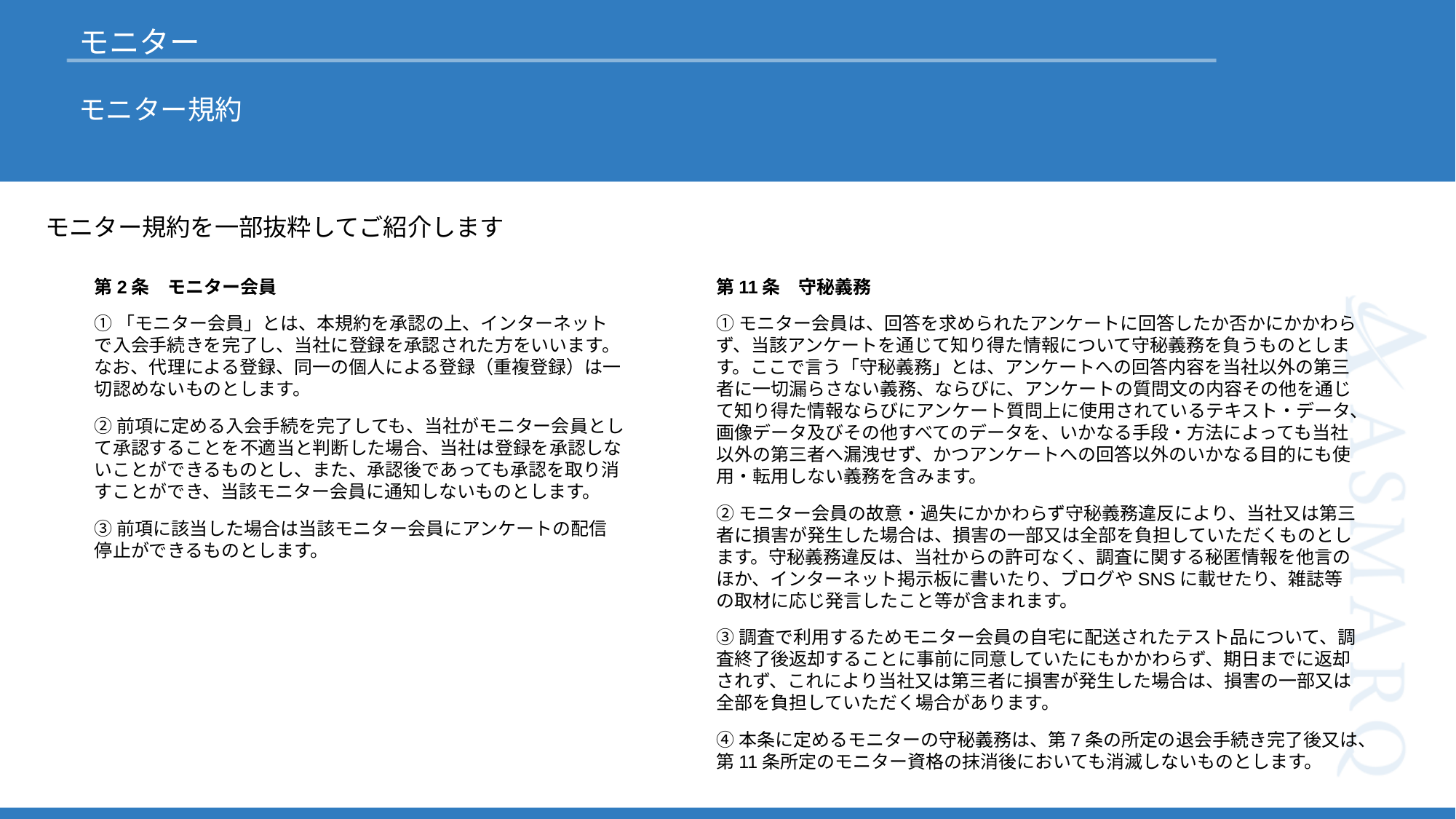

モニター

モニター規約
モニター規約を一部抜粋してご紹介します
第2条　モニター会員
①「モニター会員」とは、本規約を承認の上、インターネットで入会手続きを完了し、当社に登録を承認された方をいいます。なお、代理による登録、同一の個人による登録（重複登録）は一切認めないものとします。
②前項に定める入会手続を完了しても、当社がモニター会員として承認することを不適当と判断した場合、当社は登録を承認しないことができるものとし、また、承認後であっても承認を取り消すことができ、当該モニター会員に通知しないものとします。
③前項に該当した場合は当該モニター会員にアンケートの配信停止ができるものとします。
第11条　守秘義務
①モニター会員は、回答を求められたアンケートに回答したか否かにかかわらず、当該アンケートを通じて知り得た情報について守秘義務を負うものとします。ここで言う「守秘義務」とは、アンケートへの回答内容を当社以外の第三者に一切漏らさない義務、ならびに、アンケートの質問文の内容その他を通じて知り得た情報ならびにアンケート質問上に使用されているテキスト・データ、画像データ及びその他すべてのデータを、いかなる手段・方法によっても当社以外の第三者へ漏洩せず、かつアンケートへの回答以外のいかなる目的にも使用・転用しない義務を含みます。
②モニター会員の故意・過失にかかわらず守秘義務違反により、当社又は第三者に損害が発生した場合は、損害の一部又は全部を負担していただくものとします。守秘義務違反は、当社からの許可なく、調査に関する秘匿情報を他言のほか、インターネット掲示板に書いたり、ブログやSNSに載せたり、雑誌等の取材に応じ発言したこと等が含まれます。
③調査で利用するためモニター会員の自宅に配送されたテスト品について、調査終了後返却することに事前に同意していたにもかかわらず、期日までに返却されず、これにより当社又は第三者に損害が発生した場合は、損害の一部又は全部を負担していただく場合があります。
④本条に定めるモニターの守秘義務は、第7条の所定の退会手続き完了後又は、第11条所定のモニター資格の抹消後においても消滅しないものとします。